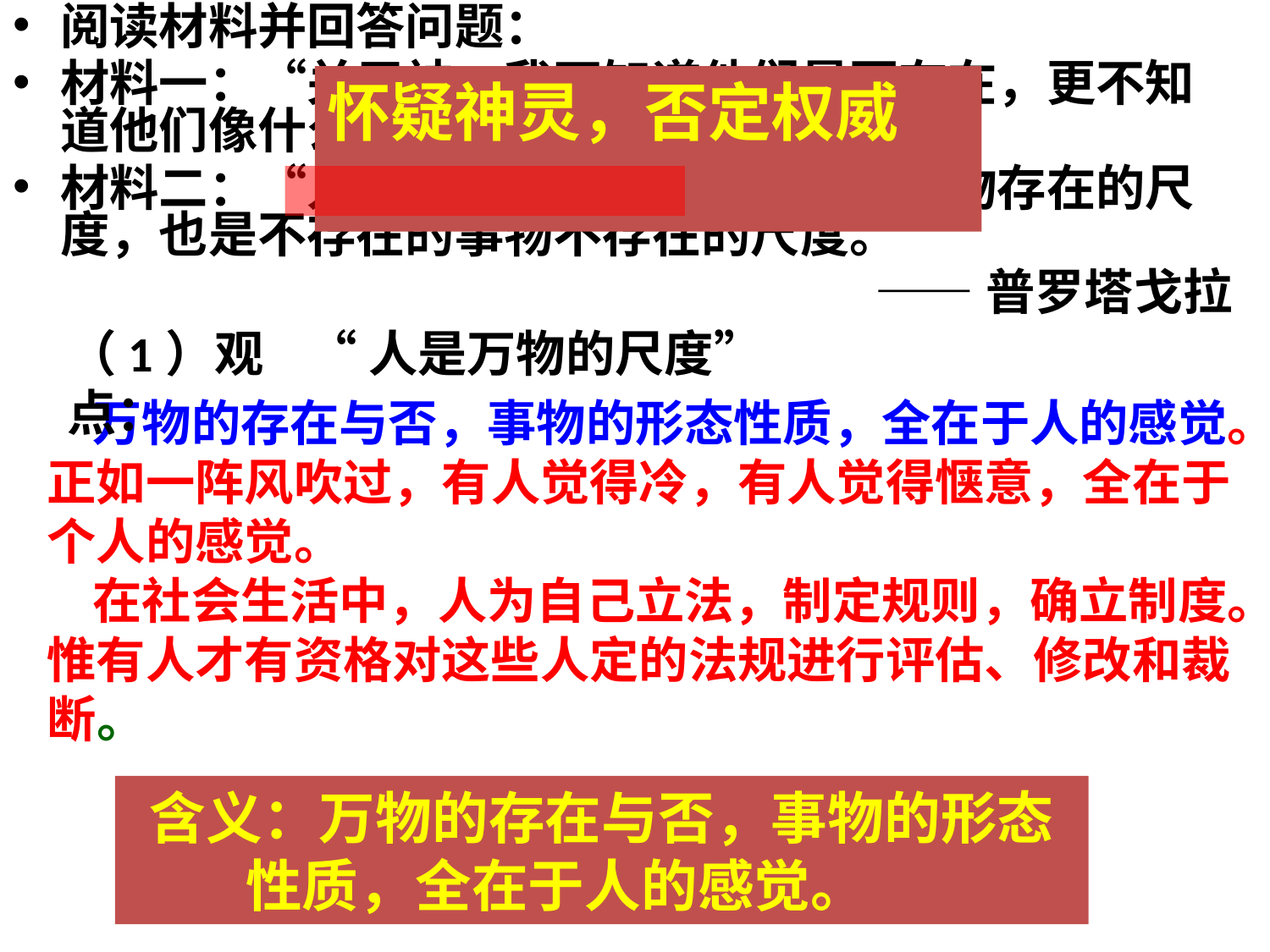

阅读材料并回答问题：
材料一：“关于神，我不知道他们是否存在，更不知道他们像什么东西。”
材料二：“人是万物的尺度，是存在的事物存在的尺度，也是不存在的事物不存在的尺度。”
——普罗塔戈拉
怀疑神灵，否定权威

（1）观点：
“人是万物的尺度”
   万物的存在与否，事物的形态性质，全在于人的感觉。正如一阵风吹过，有人觉得冷，有人觉得惬意，全在于个人的感觉。
   在社会生活中，人为自己立法，制定规则，确立制度。惟有人才有资格对这些人定的法规进行评估、修改和裁断。
含义：万物的存在与否，事物的形态性质，全在于人的感觉。